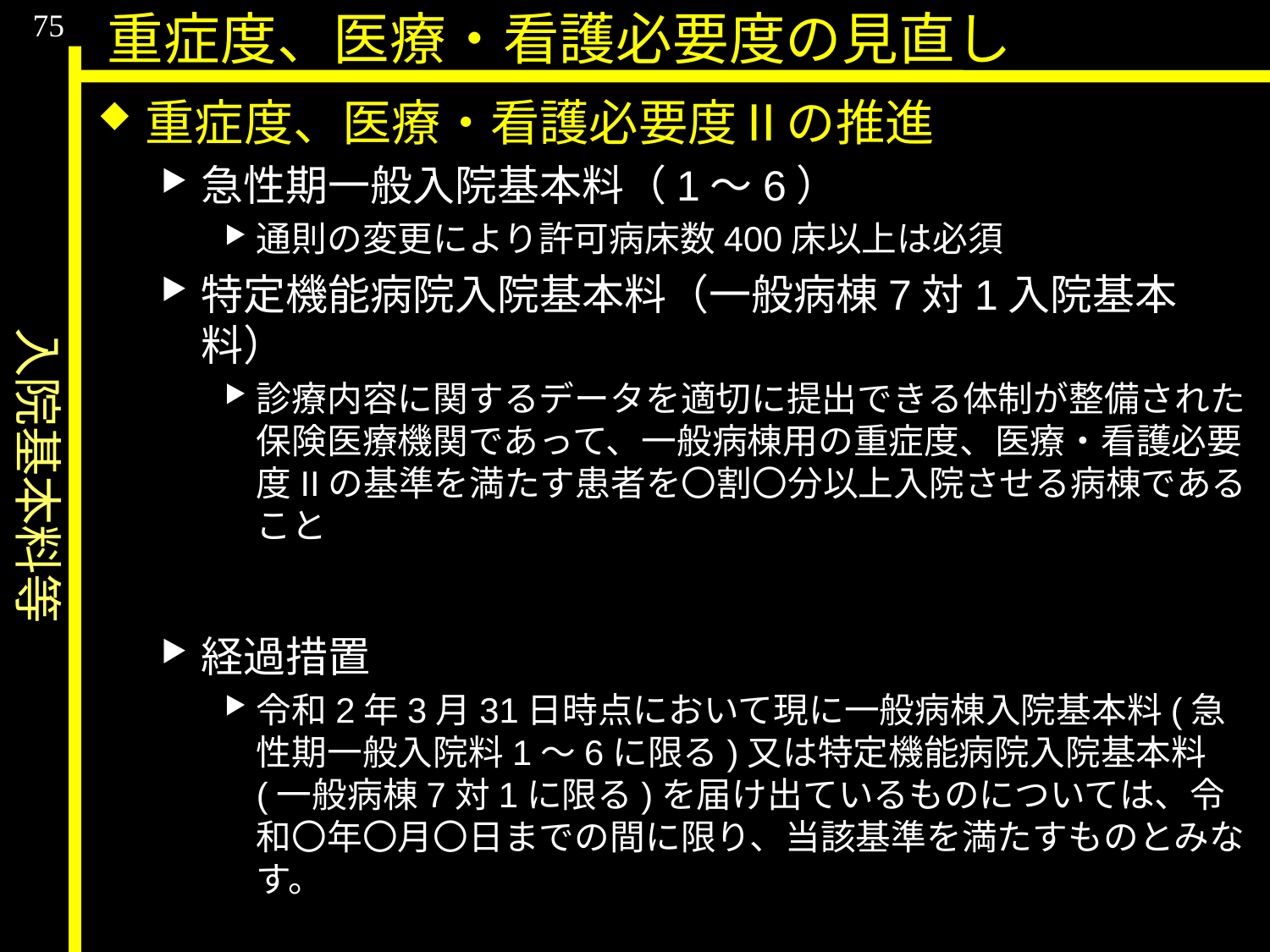

入院基本料等
75
重症度、医療・看護必要度の見直し

重症度、医療・看護必要度Ⅱの推進
急性期一般入院基本料（1〜6）
通則の変更により許可病床数400床以上は必須
特定機能病院入院基本料（一般病棟7対1入院基本料）
診療内容に関するデータを適切に提出できる体制が整備された保険医療機関であって、一般病棟用の重症度、医療・看護必要度IIの基準を満たす患者を〇割〇分以上入院させる病棟であること

経過措置
令和2年3月31日時点において現に一般病棟入院基本料(急性期一般入院料1〜6に限る)又は特定機能病院入院基本料(一般病棟7対1に限る)を届け出ているものについては、令和〇年〇月〇日までの間に限り、当該基準を満たすものとみなす。